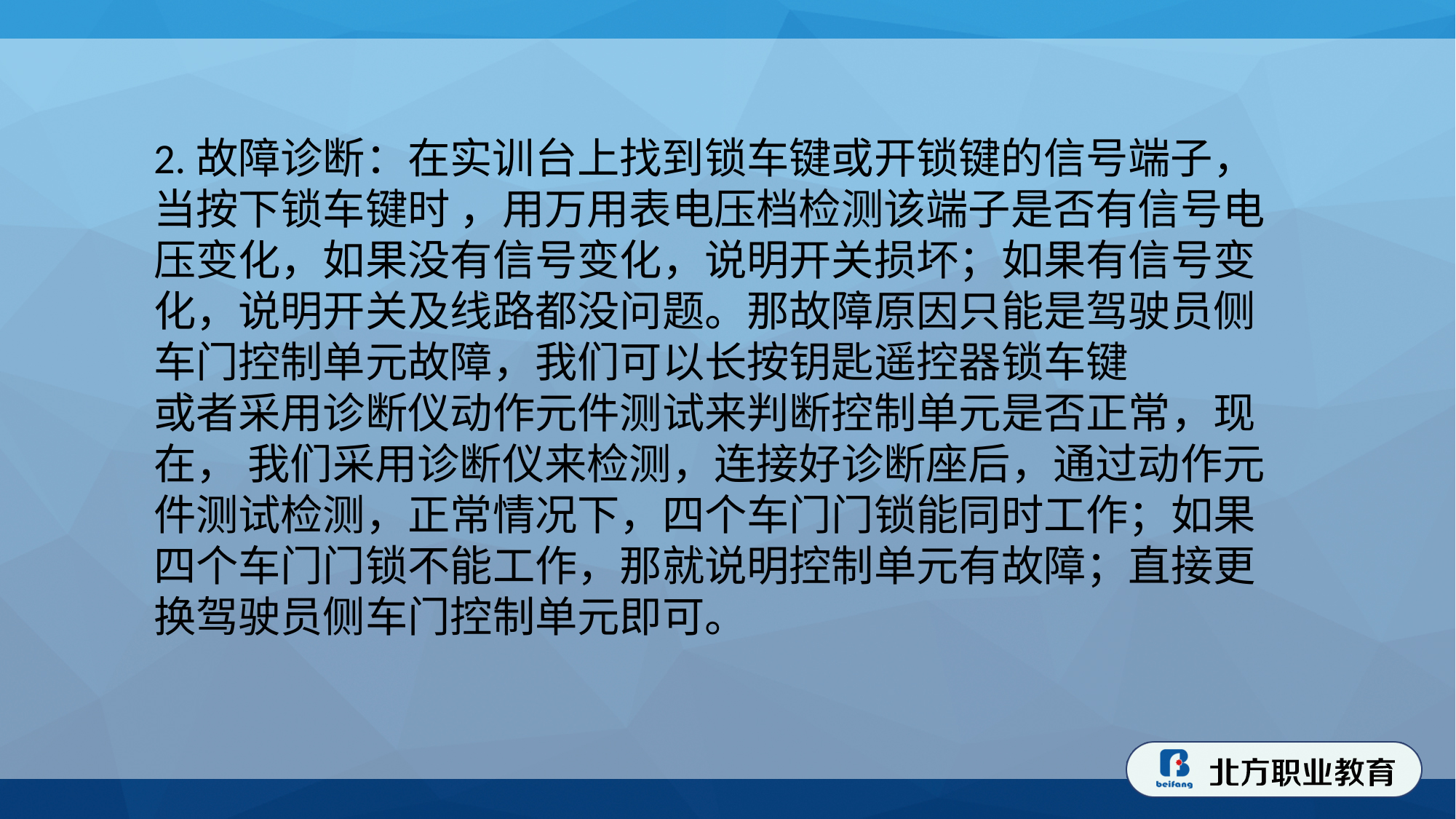

2.故障诊断：在实训台上找到锁车键或开锁键的信号端子，当按下锁车键时 ，用万用表电压档检测该端子是否有信号电压变化，如果没有信号变化，说明开关损坏；如果有信号变化，说明开关及线路都没问题。那故障原因只能是驾驶员侧车门控制单元故障，我们可以长按钥匙遥控器锁车键
或者采用诊断仪动作元件测试来判断控制单元是否正常，现在， 我们采用诊断仪来检测，连接好诊断座后，通过动作元件测试检测，正常情况下，四个车门门锁能同时工作；如果四个车门门锁不能工作，那就说明控制单元有故障；直接更换驾驶员侧车门控制单元即可。